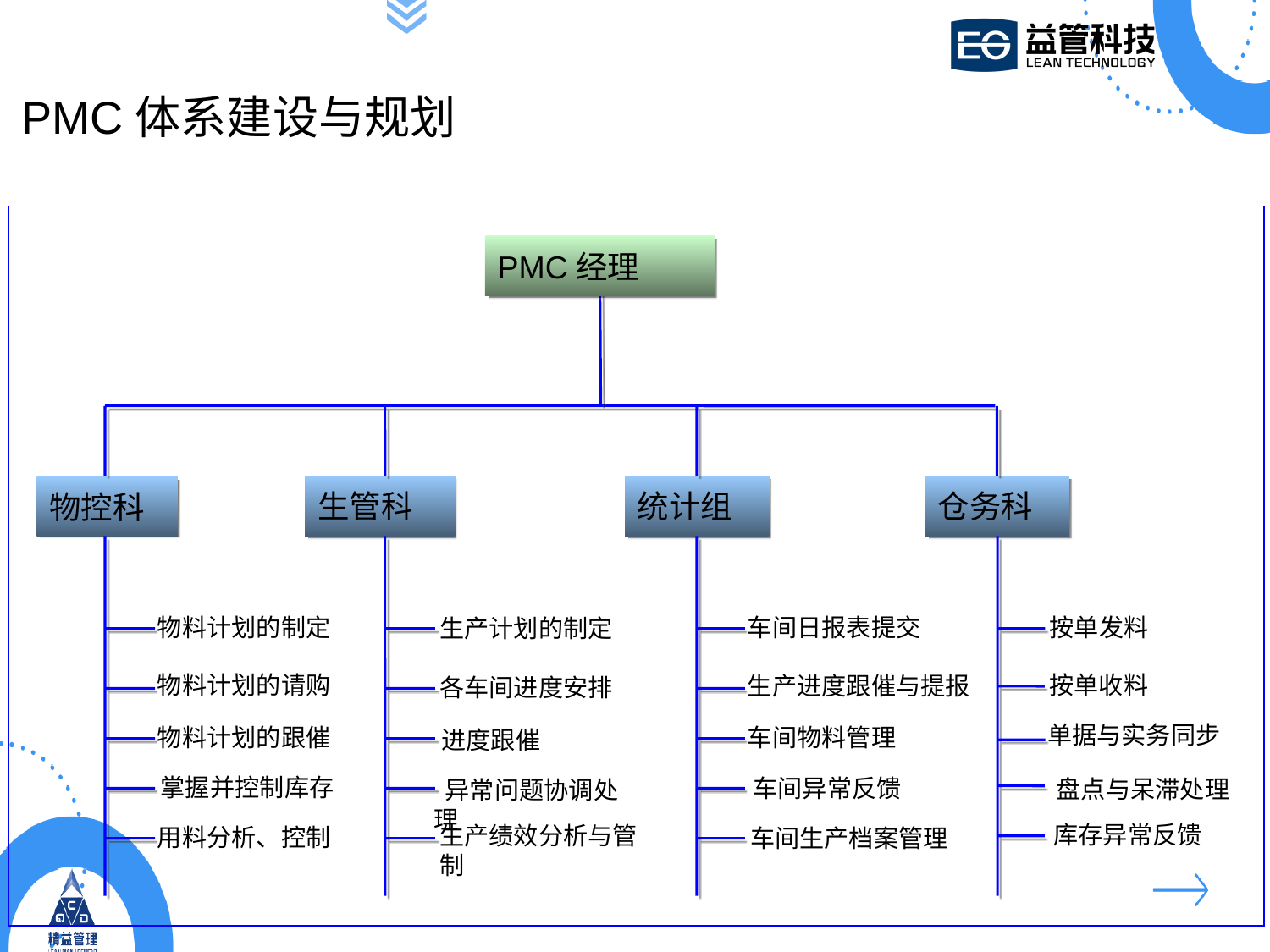

PMC体系建设与规划

PMC经理

生管科
统计组
仓务科
物控科

物料计划的制定
按单发料
车间日报表提交
生产计划的制定

按单收料
物料计划的请购
生产进度跟催与提报
各车间进度安排

单据与实务同步
物料计划的跟催
车间物料管理
进度跟催

 掌握并控制库存
 车间异常反馈
  盘点与呆滞处理
 异常问题协调处理

库存异常反馈
生产绩效分析与管制
用料分析、控制
车间生产档案管理